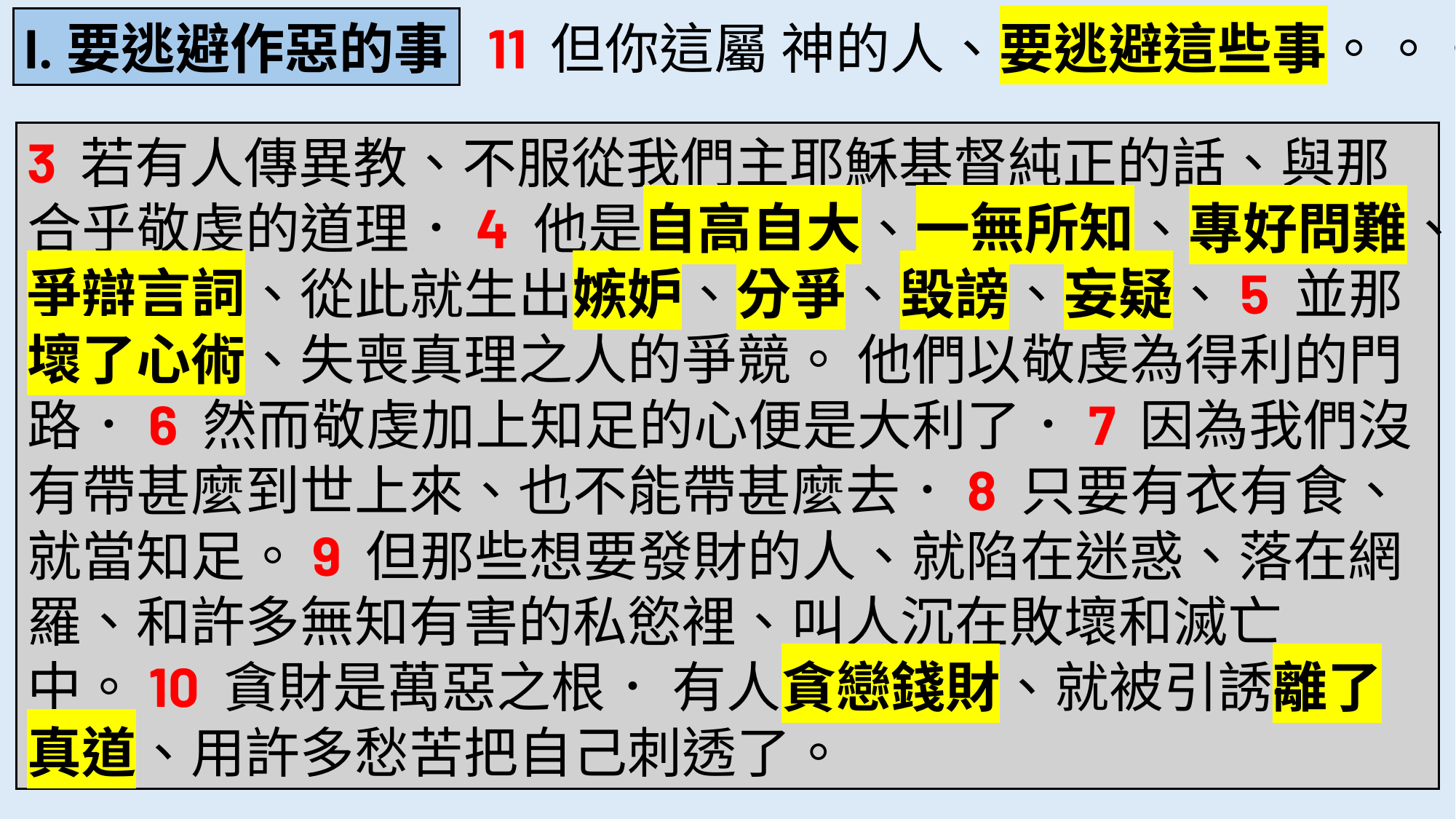

I.要逃避作惡的事
11 但你這屬 神的人、要逃避這些事。。。
3 若有人傳異教、不服從我們主耶穌基督純正的話、與那合乎敬虔的道理．4 他是自高自大、一無所知、專好問難、爭辯言詞、從此就生出嫉妒、分爭、毀謗、妄疑、5 並那壞了心術、失喪真理之人的爭競。 他們以敬虔為得利的門路．6 然而敬虔加上知足的心便是大利了．7 因為我們沒有帶甚麼到世上來、也不能帶甚麼去．8 只要有衣有食、就當知足。9 但那些想要發財的人、就陷在迷惑、落在網羅、和許多無知有害的私慾裡、叫人沉在敗壞和滅亡中。10 貪財是萬惡之根． 有人貪戀錢財、就被引誘離了真道、用許多愁苦把自己刺透了。